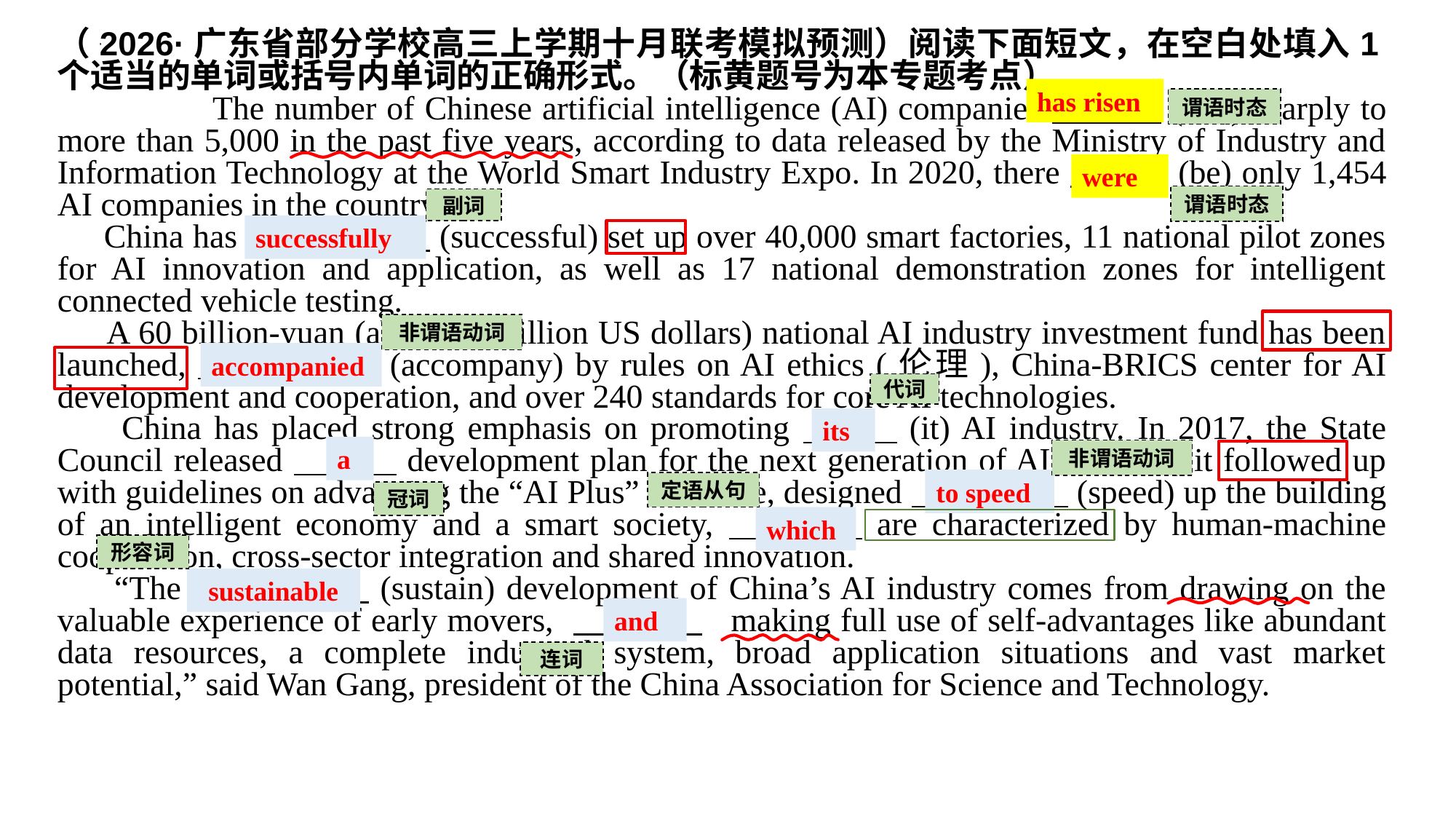

（2026·广东省部分学校高三上学期十月联考模拟预测）阅读下面短文，在空白处填入1个适当的单词或括号内单词的正确形式。（标黄题号为本专题考点）
               The number of Chinese artificial intelligence (AI) companies     1      (rise) sharply to more than 5,000 in the past five years, according to data released by the Ministry of Industry and Information Technology at the World Smart Industry Expo. In 2020, there     2     (be) only 1,454 AI companies in the country.
     China has          3          (successful) set up over 40,000 smart factories, 11 national pilot zones for AI innovation and application, as well as 17 national demonstration zones for intelligent connected vehicle testing.
     A 60 billion-yuan (about 8.4 billion US dollars) national AI industry investment fund has been launched,        4        (accompany) by rules on AI ethics (伦理), China-BRICS center for AI development and cooperation, and over 240 standards for core AI technologies.
     China has placed strong emphasis on promoting    5    (it) AI industry. In 2017, the State Council released     6     development plan for the next generation of AI. In 2025, it followed up with guidelines on advancing the “AI Plus” initiative, designed         7         (speed) up the building of an intelligent economy and a smart society,     8     are characterized by human-machine cooperation, cross-sector integration and shared innovation.
     “The        9        (sustain) development of China’s AI industry comes from drawing on the valuable experience of early movers,       10        making full use of self-advantages like abundant data resources, a complete industrial system, broad application situations and vast market potential,” said Wan Gang, president of the China Association for Science and Technology.
has risen
谓语时态

were
谓语时态
副词
successfully

非谓语动词
accompanied

代词
its
a
非谓语动词

to speed
定语从句
冠词
which

形容词
sustainable
and

连词